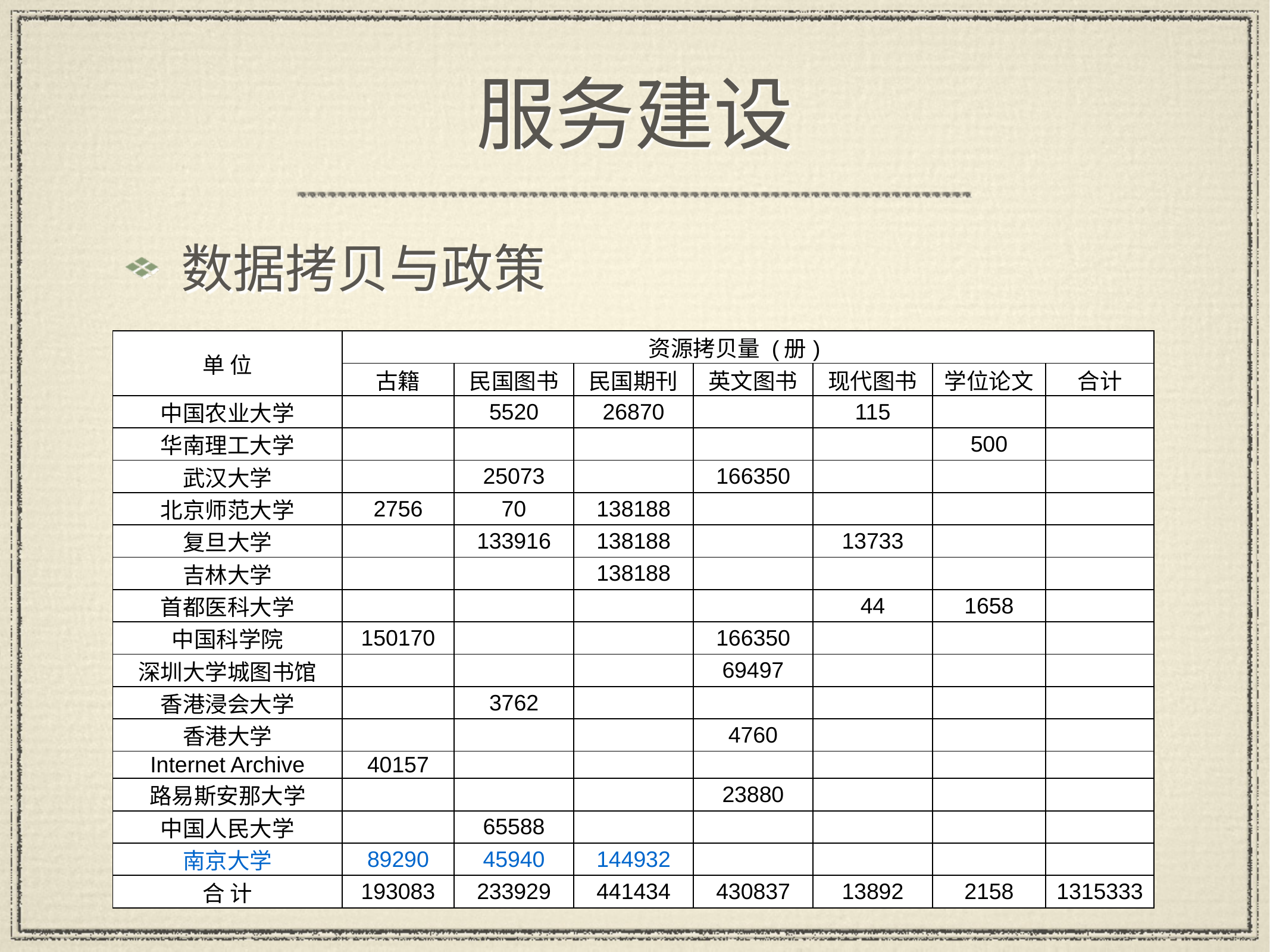

# 服务建设
数据拷贝与政策
| 单 位 | 资源拷贝量 (册) |  |  |  |  |  |  |
| --- | --- | --- | --- | --- | --- | --- | --- |
|  | 古籍 | 民国图书 | 民国期刊 | 英文图书 | 现代图书 | 学位论文 | 合计 |
| 中国农业大学 |  | 5520 | 26870 |  | 115 |  |  |
| 华南理工大学 |  |  |  |  |  | 500 |  |
| 武汉大学 |  | 25073 |  | 166350 |  |  |  |
| 北京师范大学 | 2756 | 70 | 138188 |  |  |  |  |
| 复旦大学 |  | 133916 | 138188 |  | 13733 |  |  |
| 吉林大学 |  |  | 138188 |  |  |  |  |
| 首都医科大学 |  |  |  |  | 44 | 1658 |  |
| 中国科学院 | 150170 |  |  | 166350 |  |  |  |
| 深圳大学城图书馆 |  |  |  | 69497 |  |  |  |
| 香港浸会大学 |  | 3762 |  |  |  |  |  |
| 香港大学 |  |  |  | 4760 |  |  |  |
| Internet Archive | 40157 |  |  |  |  |  |  |
| 路易斯安那大学 |  |  |  | 23880 |  |  |  |
| 中国人民大学 |  | 65588 |  |  |  |  |  |
| 南京大学 | 89290 | 45940 | 144932 |  |  |  |  |
| 合 计 | 193083 | 233929 | 441434 | 430837 | 13892 | 2158 | 1315333 |